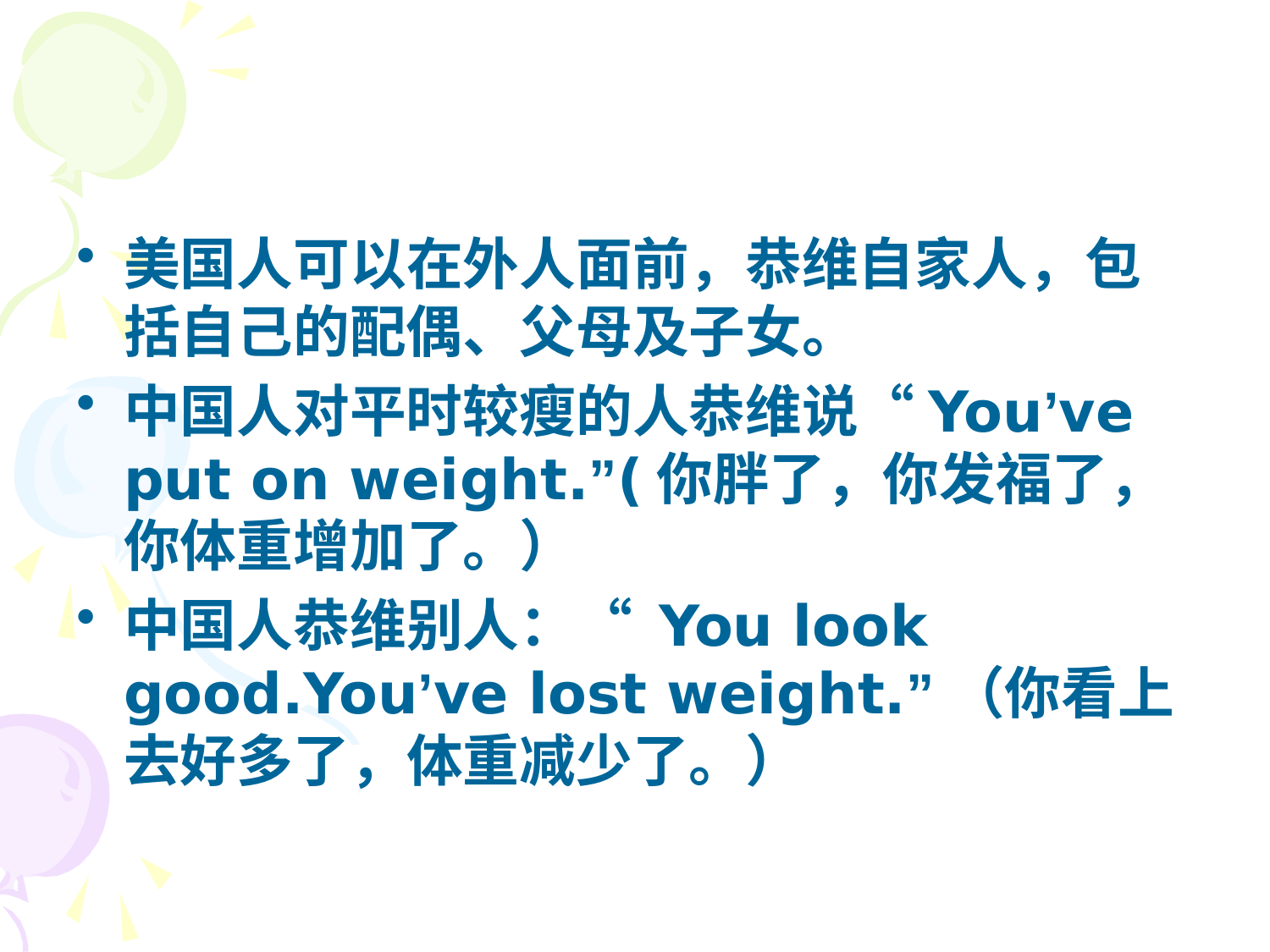

#
美国人可以在外人面前，恭维自家人，包括自己的配偶、父母及子女。
中国人对平时较瘦的人恭维说“You’ve put on weight.”(你胖了，你发福了，你体重增加了。）
中国人恭维别人：“ You look good.You’ve lost weight.”（你看上去好多了，体重减少了。）